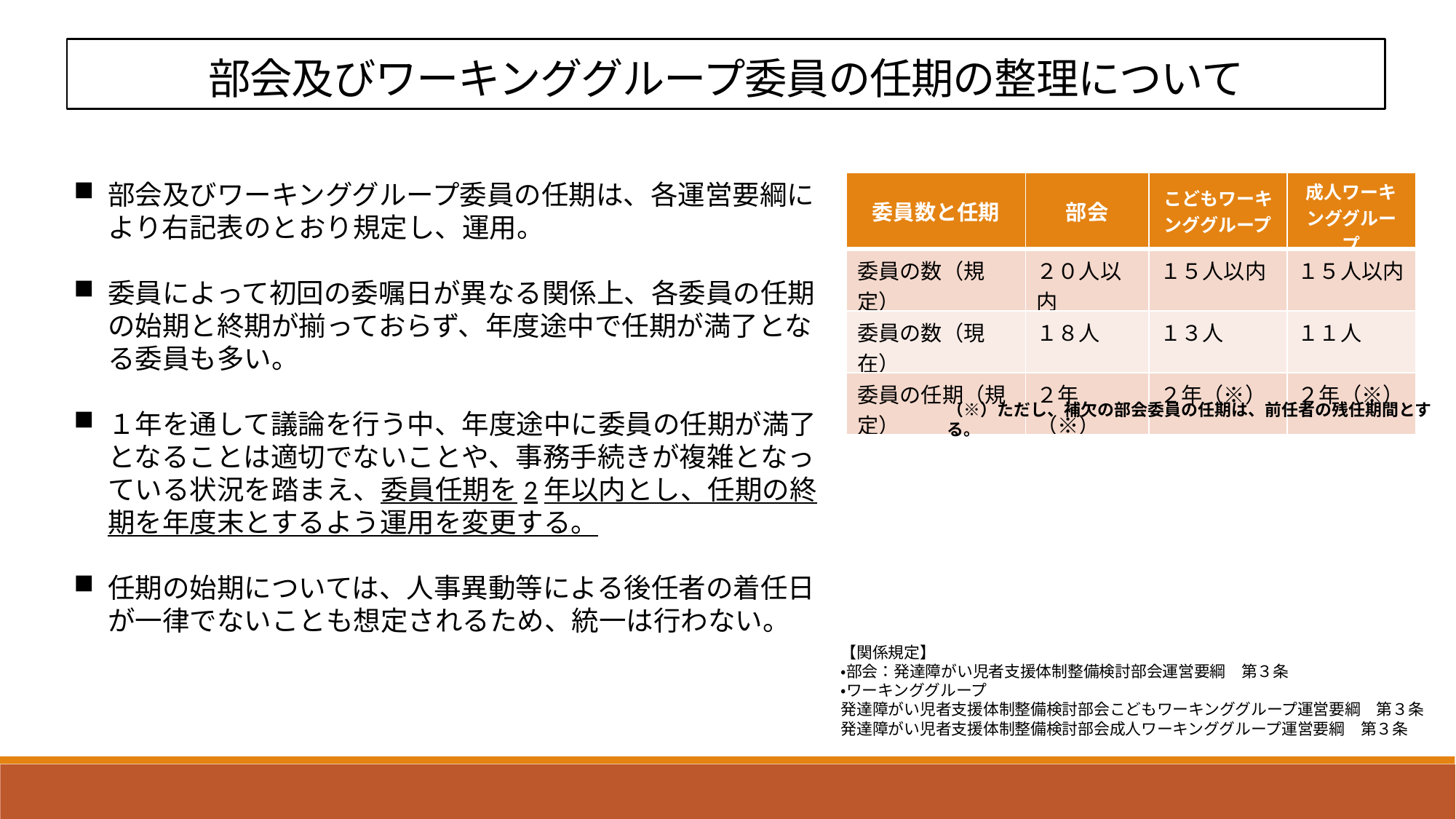

部会及びワーキンググループ委員の任期の整理について
部会及びワーキンググループ委員の任期は、各運営要綱により右記表のとおり規定し、運用。

委員によって初回の委嘱日が異なる関係上、各委員の任期の始期と終期が揃っておらず、年度途中で任期が満了となる委員も多い。

１年を通して議論を行う中、年度途中に委員の任期が満了となることは適切でないことや、事務手続きが複雑となっている状況を踏まえ、委員任期を2年以内とし、任期の終期を年度末とするよう運用を変更する。

任期の始期については、人事異動等による後任者の着任日が一律でないことも想定されるため、統一は行わない。
| 委員数と任期 | 部会 | こどもワーキンググループ | 成人ワーキンググループ |
| --- | --- | --- | --- |
| 委員の数（規定） | ２０人以内 | １５人以内 | １５人以内 |
| 委員の数（現在） | １８人 | １３人 | １１人 |
| 委員の任期（規定） | ２年（※） | ２年（※） | ２年（※） |
（※）ただし、補欠の部会委員の任期は、前任者の残任期間とする。
【関係規定】
・部会：発達障がい児者支援体制整備検討部会運営要綱　第３条
・ワーキンググループ
発達障がい児者支援体制整備検討部会こどもワーキンググループ運営要綱　第３条
発達障がい児者支援体制整備検討部会成人ワーキンググループ運営要綱　第３条